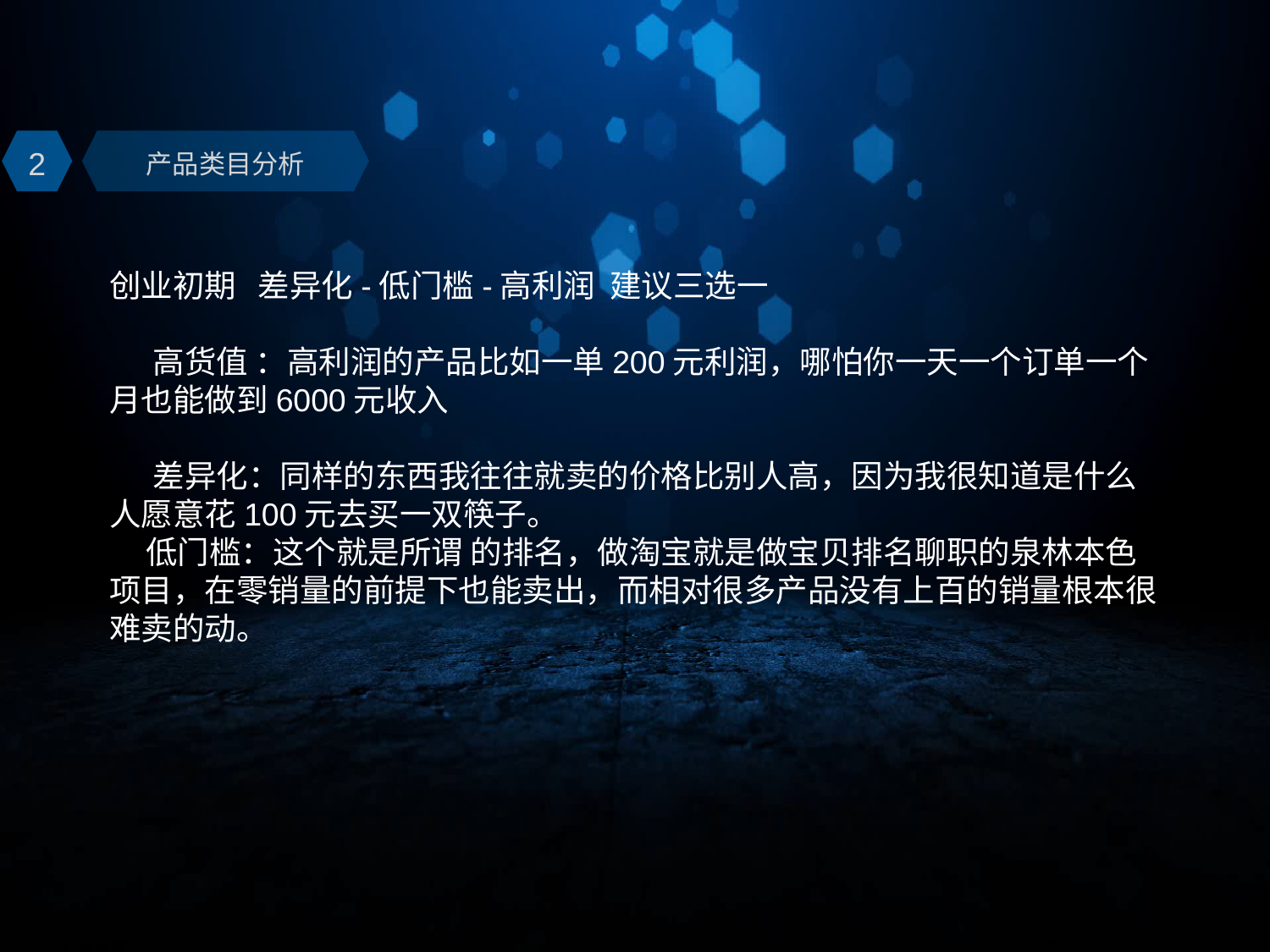

2

产品类目分析
创业初期   差异化-低门槛-高利润  建议三选一

     高货值 ：高利润的产品比如一单200元利润，哪怕你一天一个订单一个月也能做到6000元收入

     差异化：同样的东西我往往就卖的价格比别人高，因为我很知道是什么人愿意花100元去买一双筷子。
    低门槛：这个就是所谓 的排名，做淘宝就是做宝贝排名聊职的泉林本色项目，在零销量的前提下也能卖出，而相对很多产品没有上百的销量根本很难卖的动。